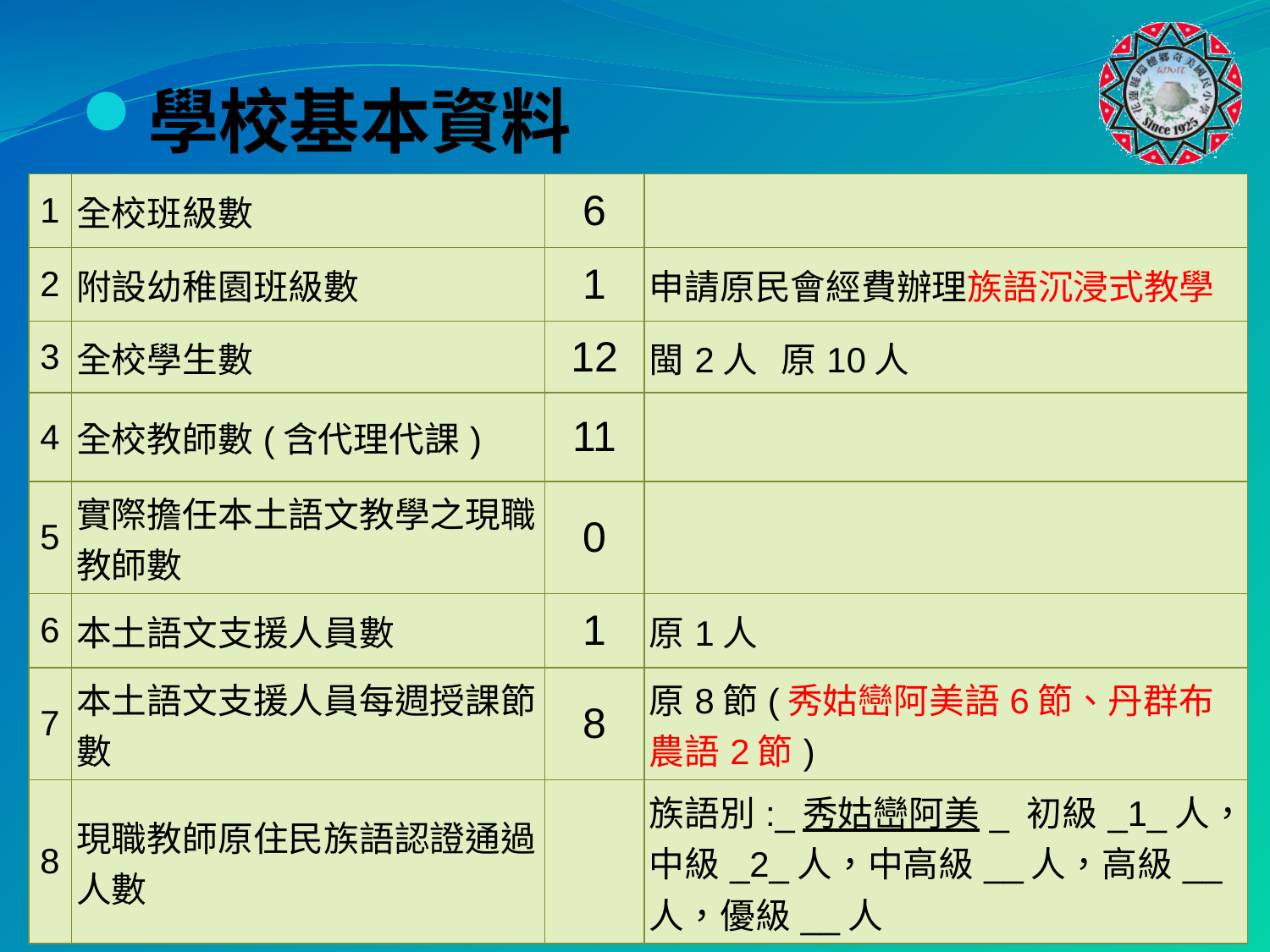

學校基本資料
| 1 | 全校班級數 | 6 |  |
| --- | --- | --- | --- |
| 2 | 附設幼稚園班級數 | 1 | 申請原民會經費辦理族語沉浸式教學 |
| 3 | 全校學生數 | 12 | 閩2人 原10人 |
| 4 | 全校教師數(含代理代課) | 11 |  |
| 5 | 實際擔任本土語文教學之現職教師數 | 0 |  |
| 6 | 本土語文支援人員數 | 1 | 原1人 |
| 7 | 本土語文支援人員每週授課節數 | 8 | 原8節(秀姑巒阿美語6節、丹群布農語2節) |
| 8 | 現職教師原住民族語認證通過人數 |  | 族語別:\_秀姑巒阿美\_ 初級\_1\_人，中級\_2\_人，中高級\_\_人，高級\_\_人，優級\_\_人 |